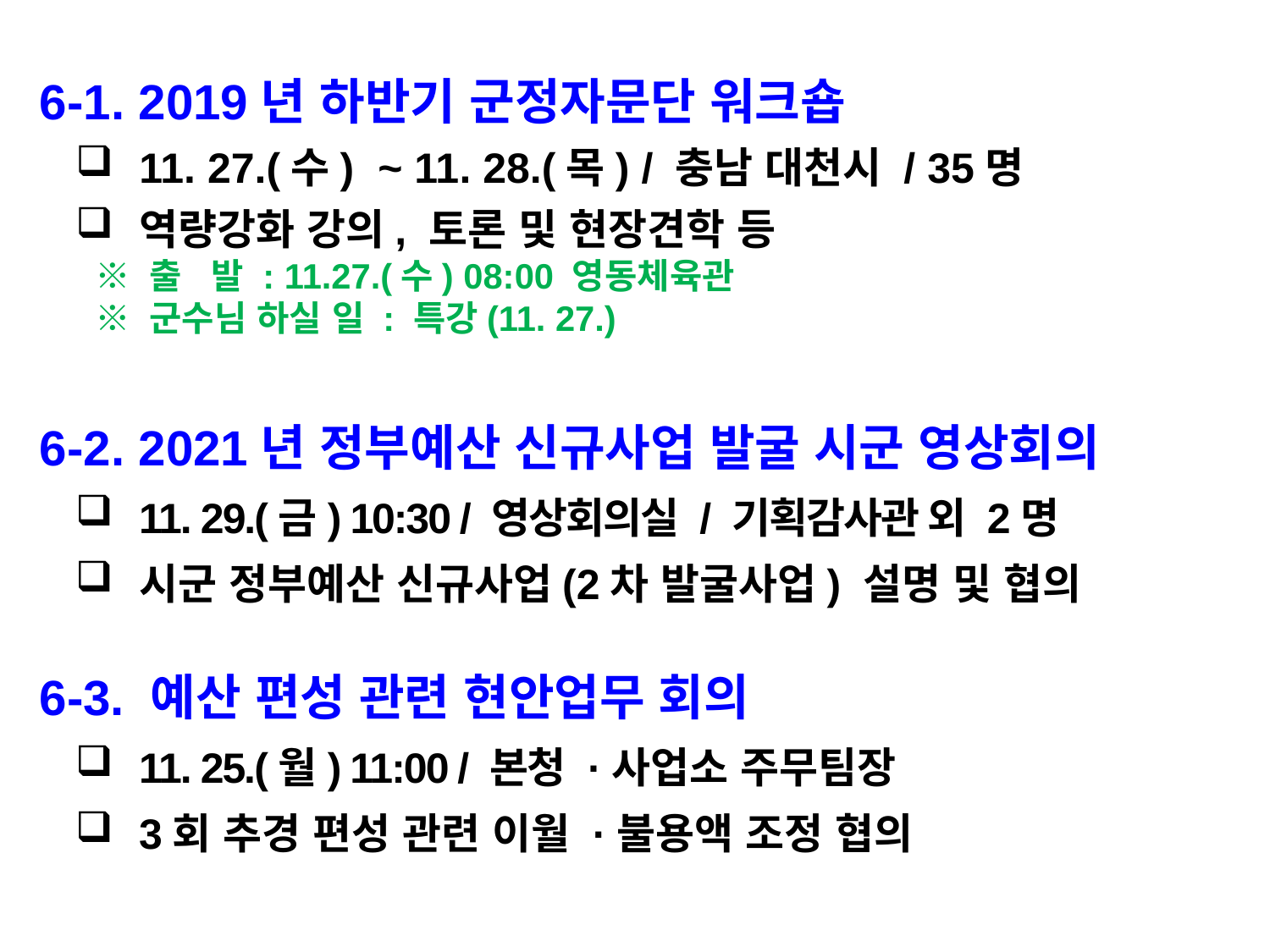

6-1. 2019년 하반기 군정자문단 워크숍
11. 27.(수)  ~ 11. 28.(목) / 충남 대천시 / 35명
역량강화 강의, 토론 및 현장견학 등
  ※ 출   발 : 11.27.(수) 08:00 영동체육관
  ※ 군수님 하실 일 : 특강(11. 27.)

  6-2. 2021년 정부예산 신규사업 발굴 시군 영상회의
11. 29.(금) 10:30 / 영상회의실 / 기획감사관 외 2명
시군 정부예산 신규사업(2차 발굴사업) 설명 및 협의

  6-3. 예산 편성 관련 현안업무 회의
11. 25.(월) 11:00 / 본청 ·사업소 주무팀장
3회 추경 편성 관련 이월 ·불용액 조정 협의